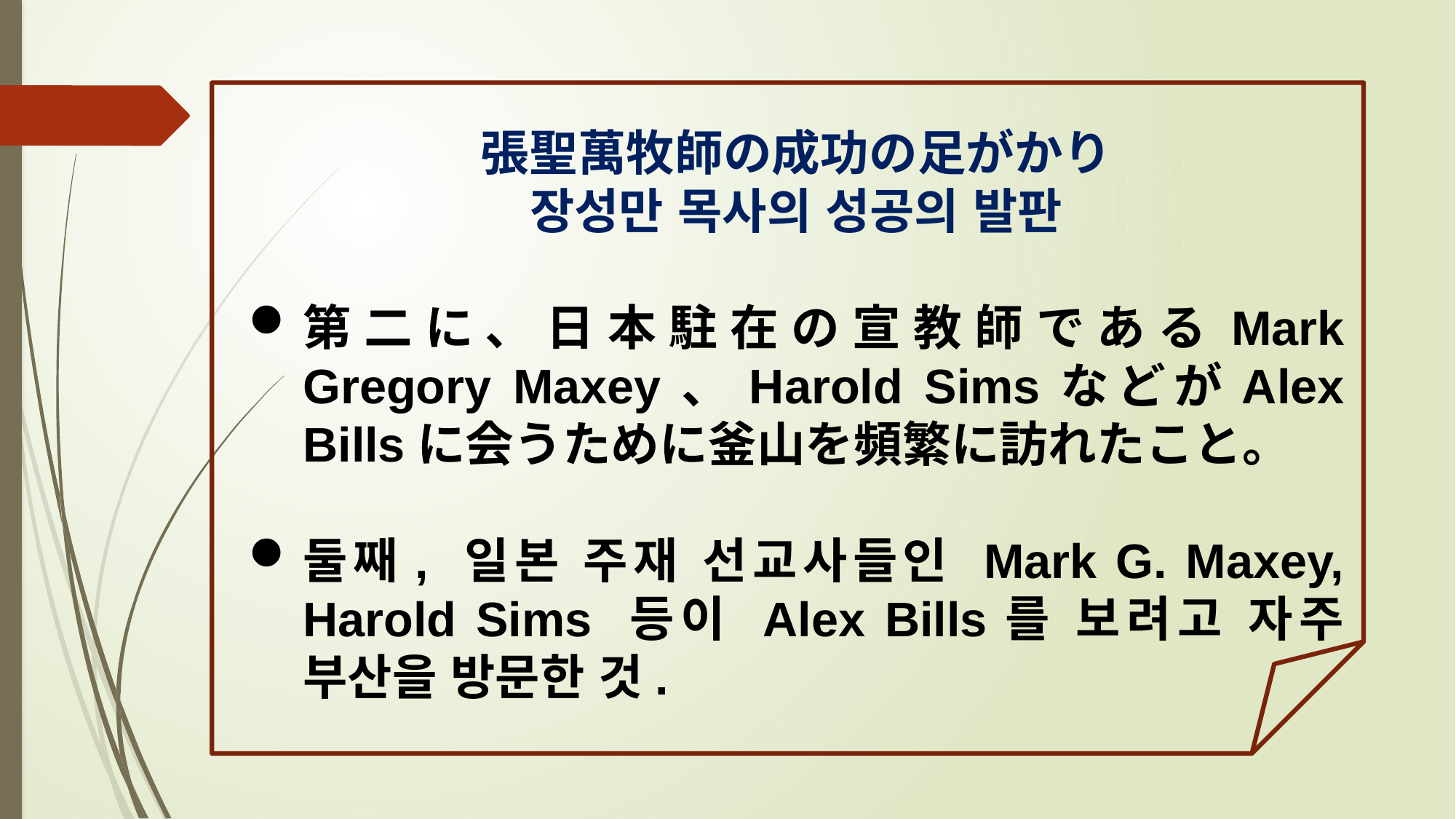

張聖萬牧師の成功の足がかり
장성만 목사의 성공의 발판

第二に、日本駐在の宣教師であるMark Gregory Maxey、Harold SimsなどがAlex Billsに会うために釜山を頻繁に訪れたこと。

둘째, 일본 주재 선교사들인 Mark G. Maxey, Harold Sims 등이 Alex Bills를 보려고 자주 부산을 방문한 것.